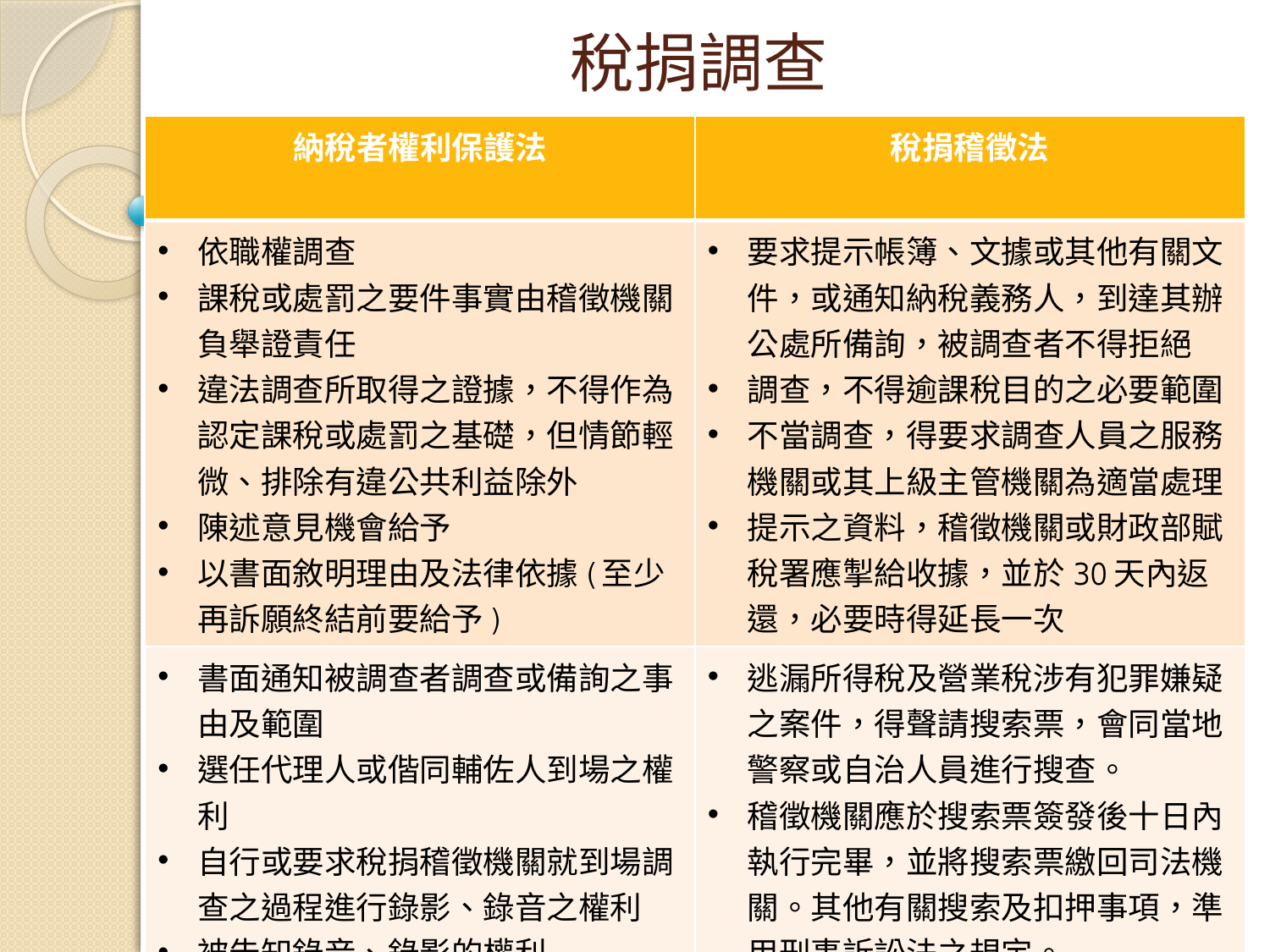

# 稅捐調查
| 納稅者權利保護法 | 稅捐稽徵法 |
| --- | --- |
| 依職權調查 課稅或處罰之要件事實由稽徵機關負舉證責任 違法調查所取得之證據，不得作為認定課稅或處罰之基礎，但情節輕微、排除有違公共利益除外 陳述意見機會給予 以書面敘明理由及法律依據(至少再訴願終結前要給予) | 要求提示帳簿、文據或其他有關文件，或通知納稅義務人，到達其辦公處所備詢，被調查者不得拒絕 調查，不得逾課稅目的之必要範圍 不當調查，得要求調查人員之服務機關或其上級主管機關為適當處理 提示之資料，稽徵機關或財政部賦稅署應掣給收據，並於30天內返還，必要時得延長一次 |
| 書面通知被調查者調查或備詢之事由及範圍 選任代理人或偕同輔佐人到場之權利 自行或要求稅捐稽徵機關就到場調查之過程進行錄影、錄音之權利 被告知錄音、錄影的權利 | 逃漏所得稅及營業稅涉有犯罪嫌疑之案件，得聲請搜索票，會同當地警察或自治人員進行搜查。 稽徵機關應於搜索票簽發後十日內執行完畢，並將搜索票繳回司法機關。其他有關搜索及扣押事項，準用刑事訴訟法之規定。 |